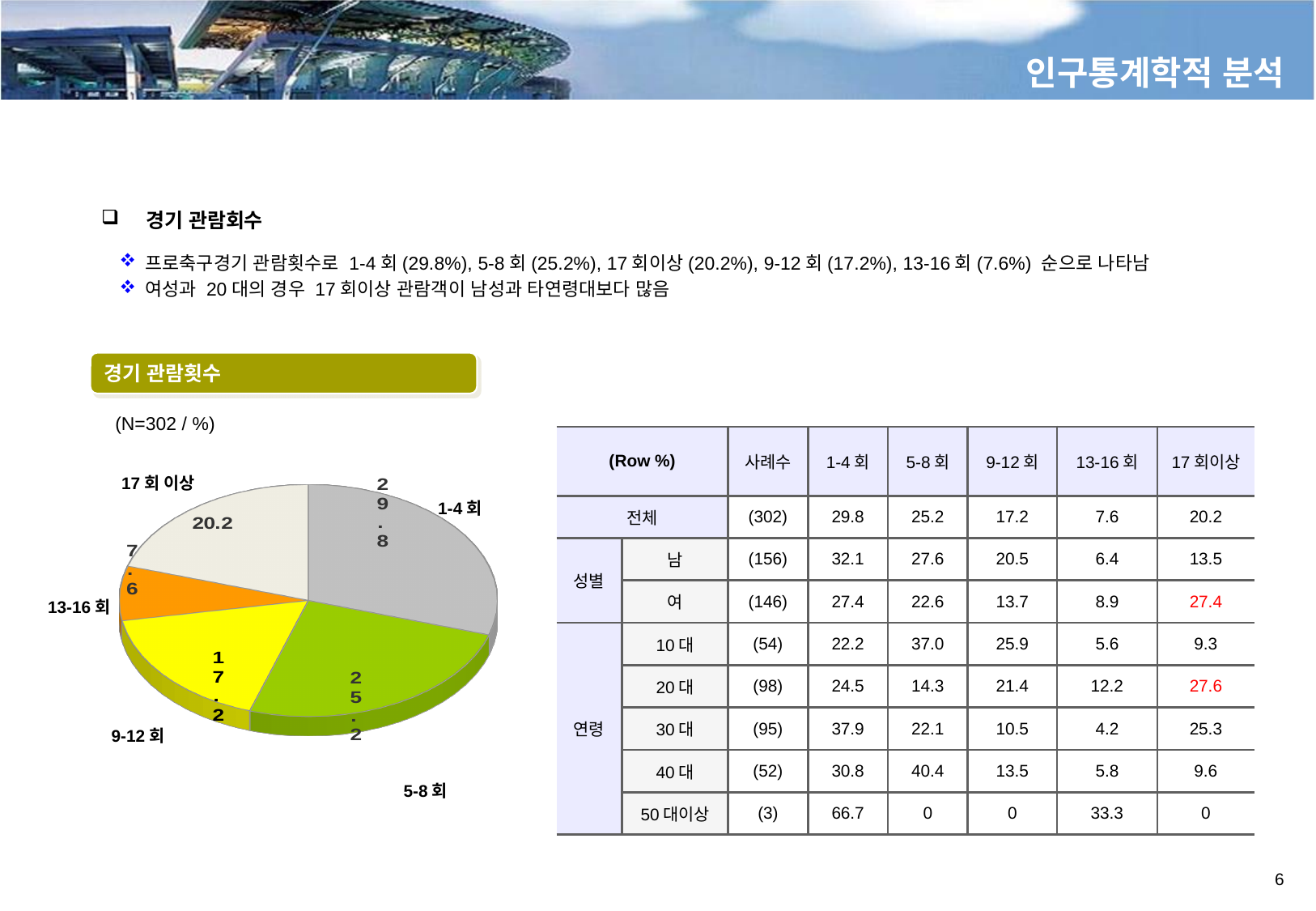

인구통계학적 분석
  경기 관람회수
프로축구경기 관람횟수로 1-4회(29.8%), 5-8회(25.2%), 17회이상(20.2%), 9-12회(17.2%), 13-16회(7.6%) 순으로 나타남
여성과 20대의 경우 17회이상 관람객이 남성과 타연령대보다 많음
경기 관람횟수
(N=302 / %)
| (Row %) |  | 사례수 | 1-4회 | 5-8회 | 9-12회 | 13-16회 | 17회이상 |
| --- | --- | --- | --- | --- | --- | --- | --- |
| 전체 |  | (302) | 29.8 | 25.2 | 17.2 | 7.6 | 20.2 |
| 성별 | 남 | (156) | 32.1 | 27.6 | 20.5 | 6.4 | 13.5 |
|  | 여 | (146) | 27.4 | 22.6 | 13.7 | 8.9 | 27.4 |
| 연령 | 10대 | (54) | 22.2 | 37.0 | 25.9 | 5.6 | 9.3 |
|  | 20대 | (98) | 24.5 | 14.3 | 21.4 | 12.2 | 27.6 |
|  | 30대 | (95) | 37.9 | 22.1 | 10.5 | 4.2 | 25.3 |
|  | 40대 | (52) | 30.8 | 40.4 | 13.5 | 5.8 | 9.6 |
|  | 50대이상 | (3) | 66.7 | 0 | 0 | 33.3 | 0 |

[unsupported chart]

17회 이상
1-4회
13-16회
9-12회
5-8회
6